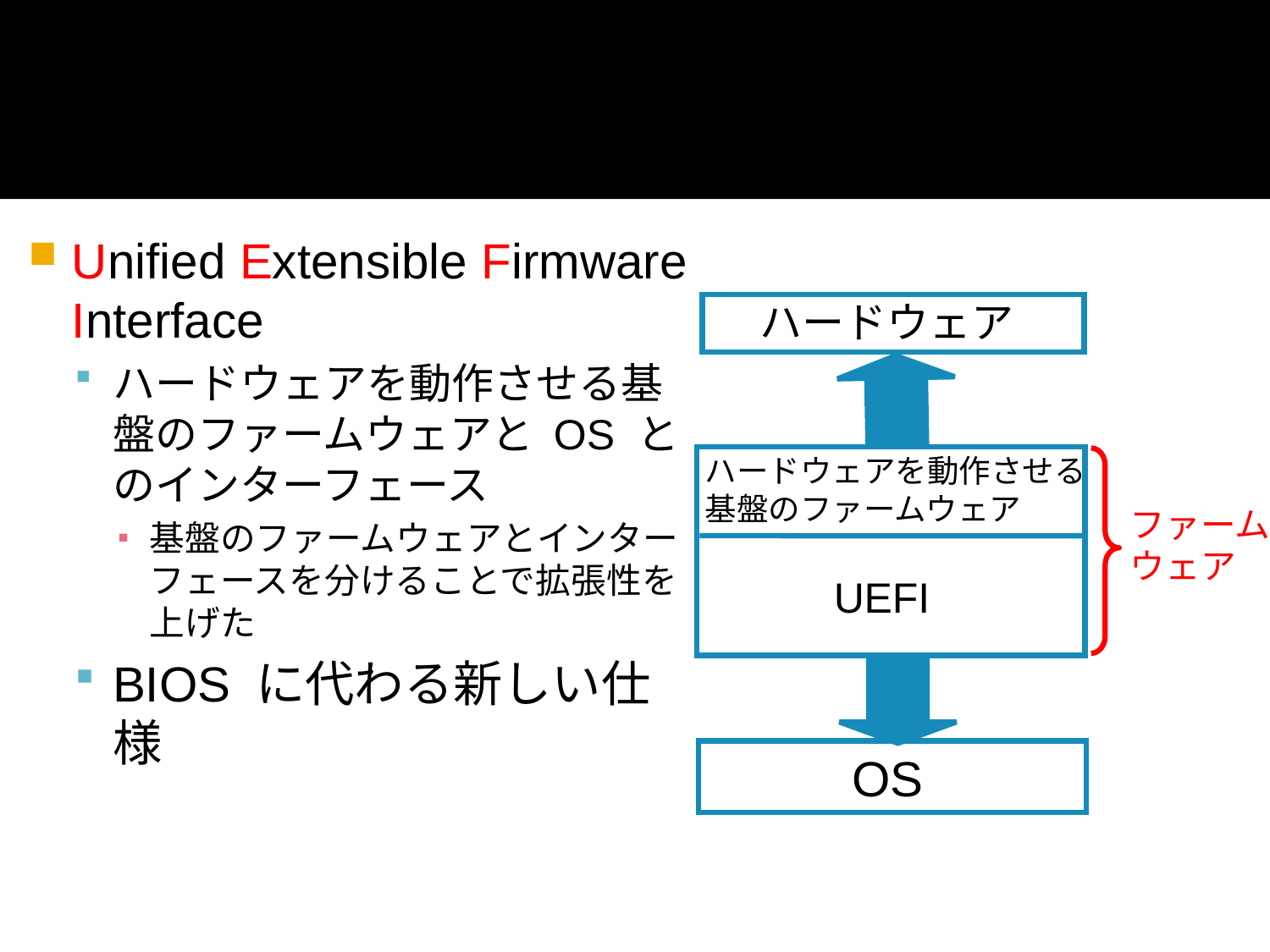

UEFI
Unified Extensible Firmware Interface
ハードウェアを動作させる基盤のファームウェアと OS とのインターフェース
基盤のファームウェアとインターフェースを分けることで拡張性を上げた
BIOS に代わる新しい仕様

ハードウェア

ハードウェアを動作させる
基盤のファームウェア

ファーム
ウェア

UEFI

OS